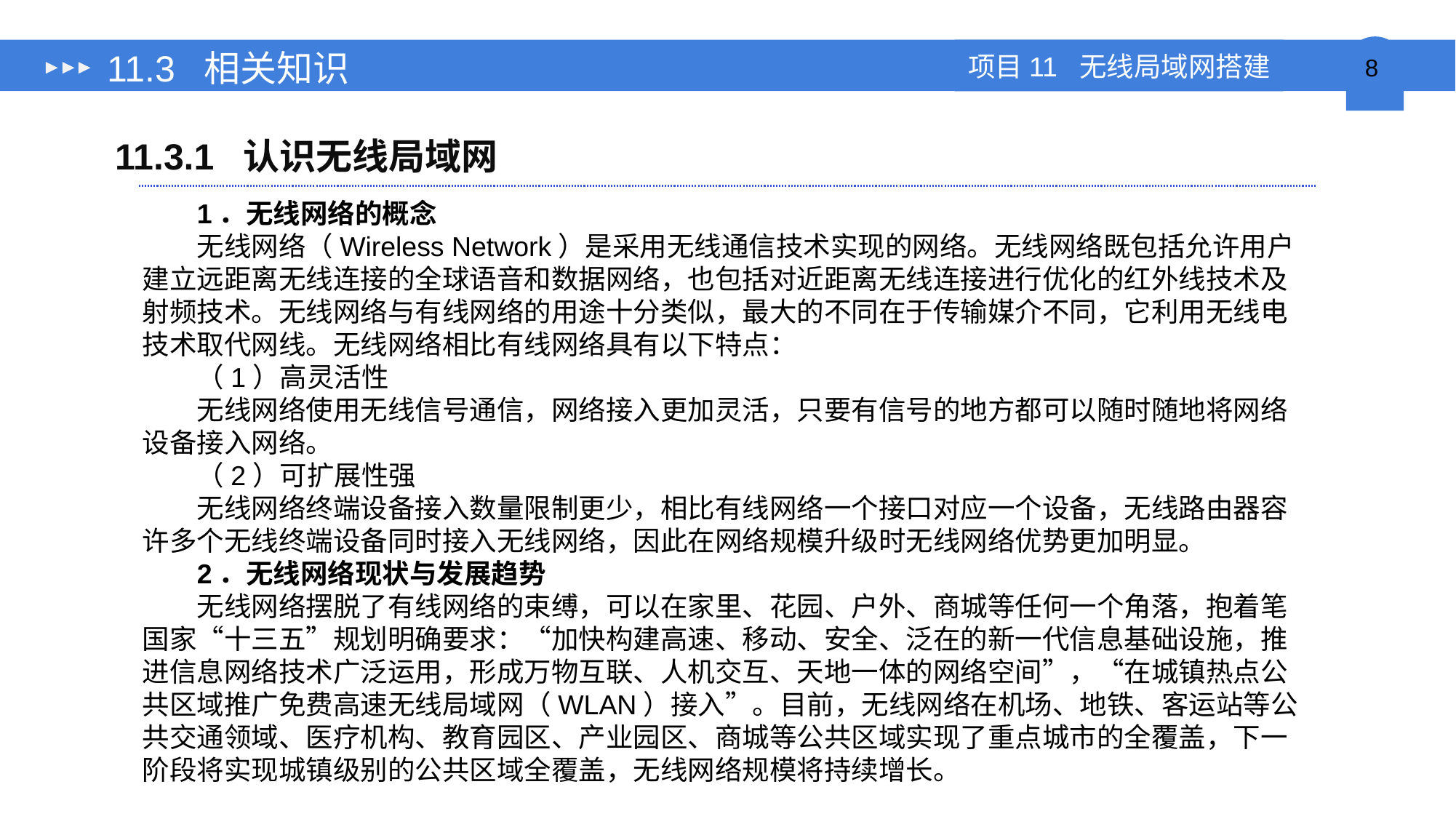

# 11.3  相关知识
11.3.1  认识无线局域网

1．无线网络的概念
无线网络（Wireless Network）是采用无线通信技术实现的网络。无线网络既包括允许用户建立远距离无线连接的全球语音和数据网络，也包括对近距离无线连接进行优化的红外线技术及射频技术。无线网络与有线网络的用途十分类似，最大的不同在于传输媒介不同，它利用无线电技术取代网线。无线网络相比有线网络具有以下特点：
（1）高灵活性
无线网络使用无线信号通信，网络接入更加灵活，只要有信号的地方都可以随时随地将网络设备接入网络。
（2）可扩展性强
无线网络终端设备接入数量限制更少，相比有线网络一个接口对应一个设备，无线路由器容许多个无线终端设备同时接入无线网络，因此在网络规模升级时无线网络优势更加明显。
2．无线网络现状与发展趋势
无线网络摆脱了有线网络的束缚，可以在家里、花园、户外、商城等任何一个角落，抱着笔国家“十三五”规划明确要求：“加快构建高速、移动、安全、泛在的新一代信息基础设施，推进信息网络技术广泛运用，形成万物互联、人机交互、天地一体的网络空间”，“在城镇热点公共区域推广免费高速无线局域网（WLAN）接入”。目前，无线网络在机场、地铁、客运站等公共交通领域、医疗机构、教育园区、产业园区、商城等公共区域实现了重点城市的全覆盖，下一阶段将实现城镇级别的公共区域全覆盖，无线网络规模将持续增长。